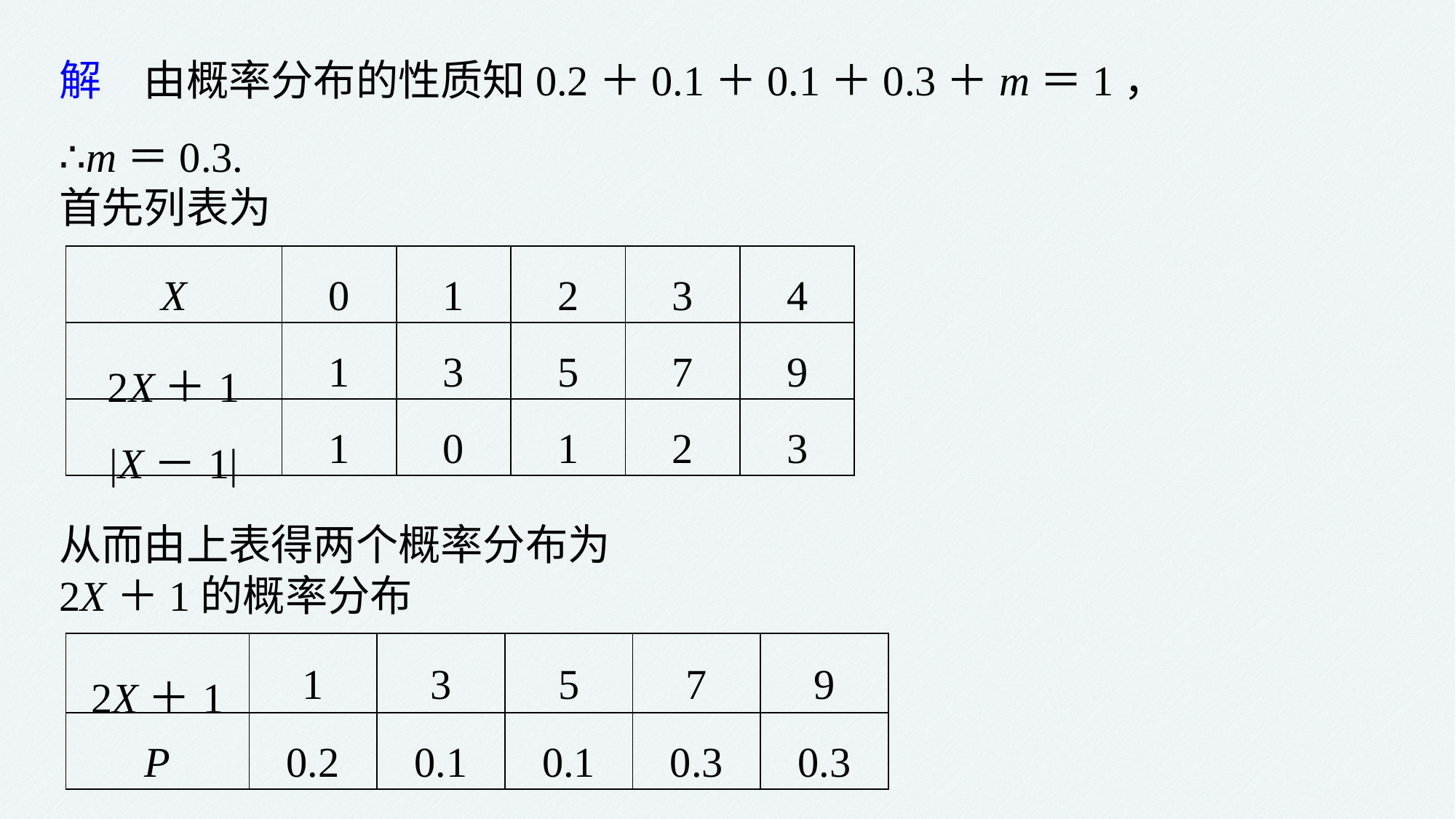

解　由概率分布的性质知0.2＋0.1＋0.1＋0.3＋m＝1，
∴m＝0.3.
首先列表为
| X | 0 | 1 | 2 | 3 | 4 |
| --- | --- | --- | --- | --- | --- |
| 2X＋1 | 1 | 3 | 5 | 7 | 9 |
| |X－1| | 1 | 0 | 1 | 2 | 3 |
从而由上表得两个概率分布为
2X＋1的概率分布
| 2X＋1 | 1 | 3 | 5 | 7 | 9 |
| --- | --- | --- | --- | --- | --- |
| P | 0.2 | 0.1 | 0.1 | 0.3 | 0.3 |